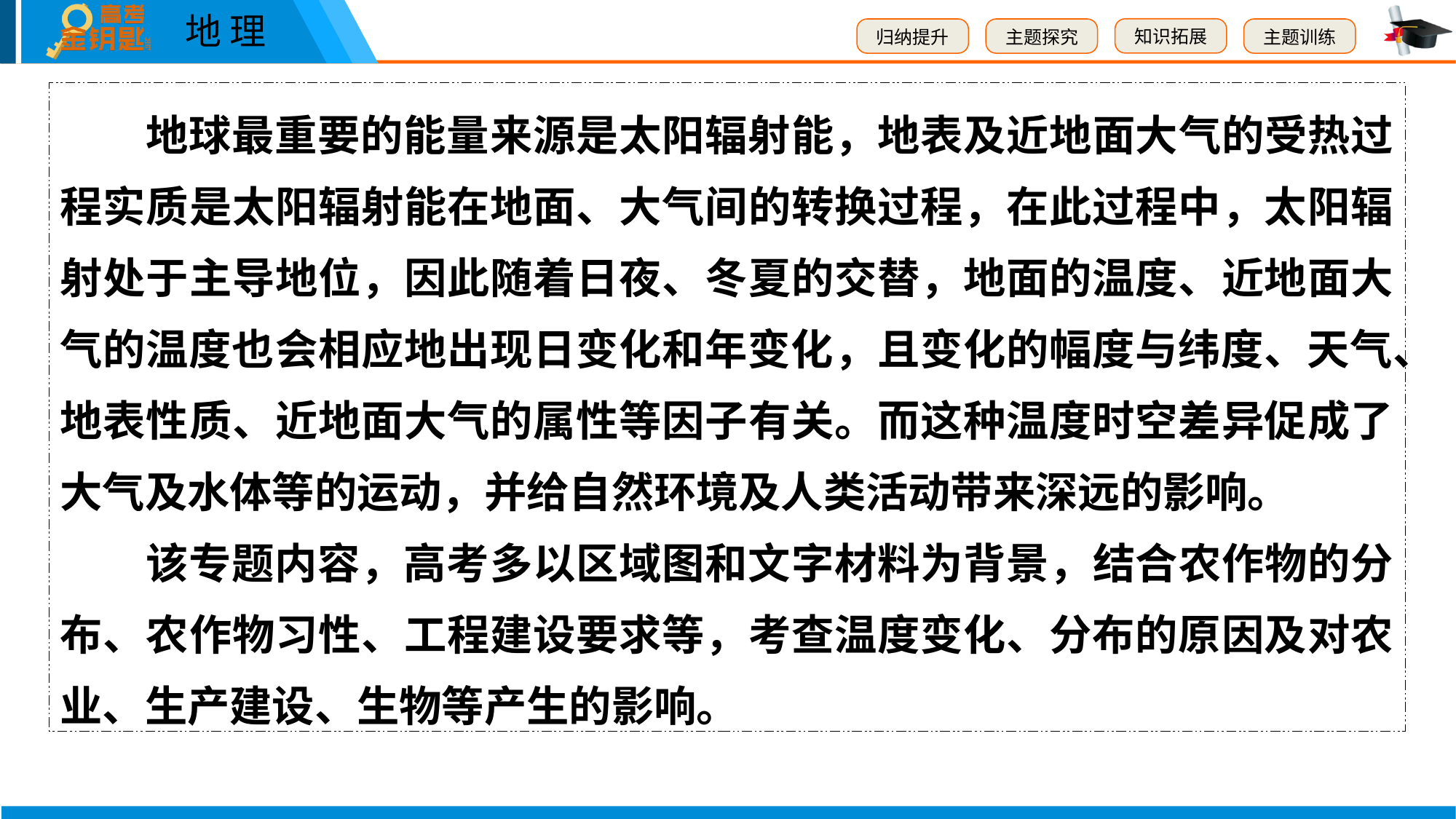

地球最重要的能量来源是太阳辐射能，地表及近地面大气的受热过程实质是太阳辐射能在地面、大气间的转换过程，在此过程中，太阳辐射处于主导地位，因此随着日夜、冬夏的交替，地面的温度、近地面大气的温度也会相应地出现日变化和年变化，且变化的幅度与纬度、天气、地表性质、近地面大气的属性等因子有关。而这种温度时空差异促成了大气及水体等的运动，并给自然环境及人类活动带来深远的影响。
该专题内容，高考多以区域图和文字材料为背景，结合农作物的分布、农作物习性、工程建设要求等，考查温度变化、分布的原因及对农业、生产建设、生物等产生的影响。